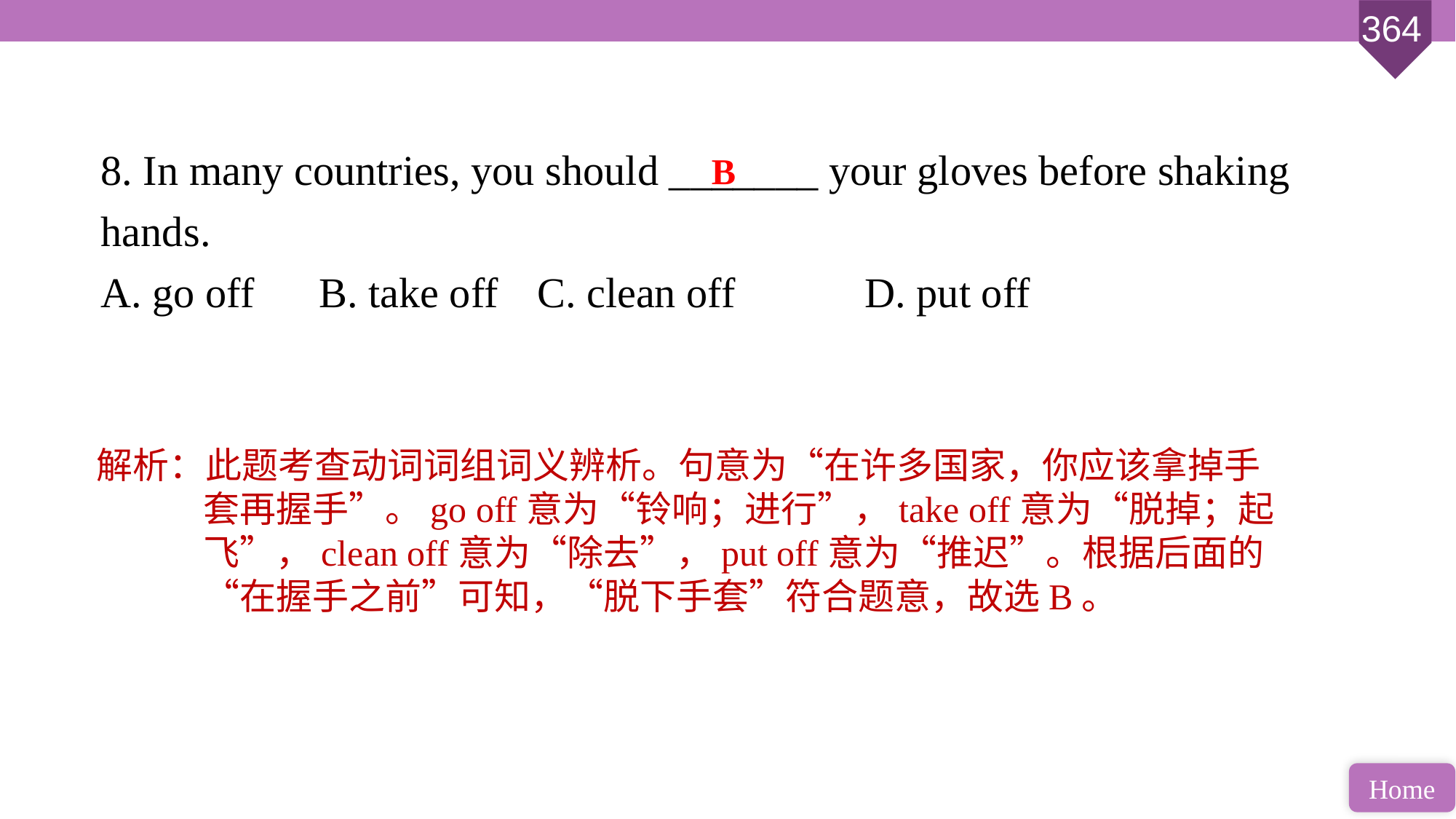

8. In many countries, you should _______ your gloves before shaking hands.
A. go off 	B. take off 	C. clean off 		D. put off
B
解析：此题考查动词词组词义辨析。句意为“在许多国家，你应该拿掉手套再握手”。go off意为“铃响；进行”，take off意为“脱掉；起飞”，clean off意为“除去”，put off意为“推迟”。根据后面的“在握手之前”可知，“脱下手套”符合题意，故选B。